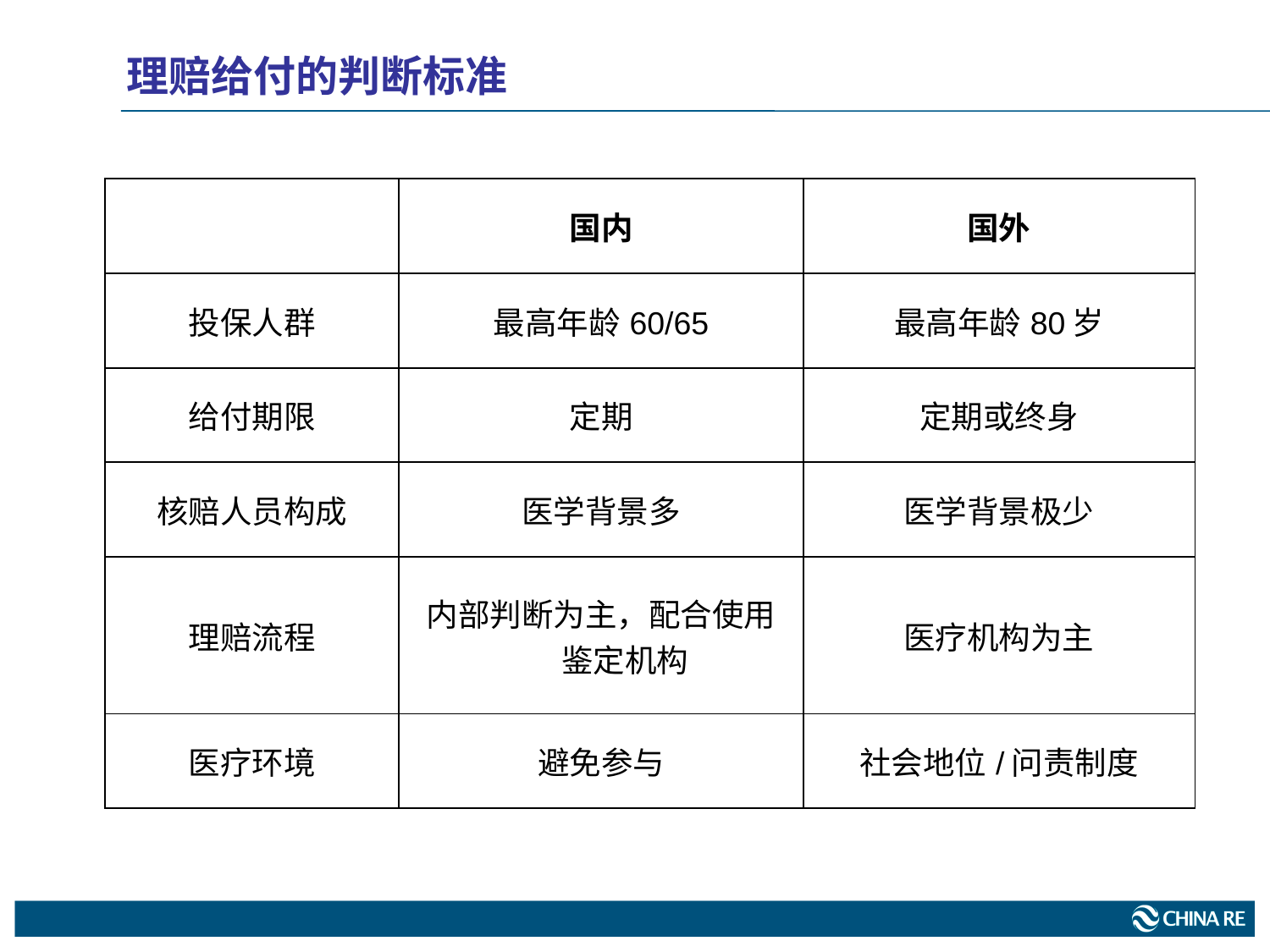

理赔给付的判断标准
|  | 国内 | 国外 |
| --- | --- | --- |
| 投保人群 | 最高年龄60/65 | 最高年龄80岁 |
| 给付期限 | 定期 | 定期或终身 |
| 核赔人员构成 | 医学背景多 | 医学背景极少 |
| 理赔流程 | 内部判断为主，配合使用鉴定机构 | 医疗机构为主 |
| 医疗环境 | 避免参与 | 社会地位/问责制度 |